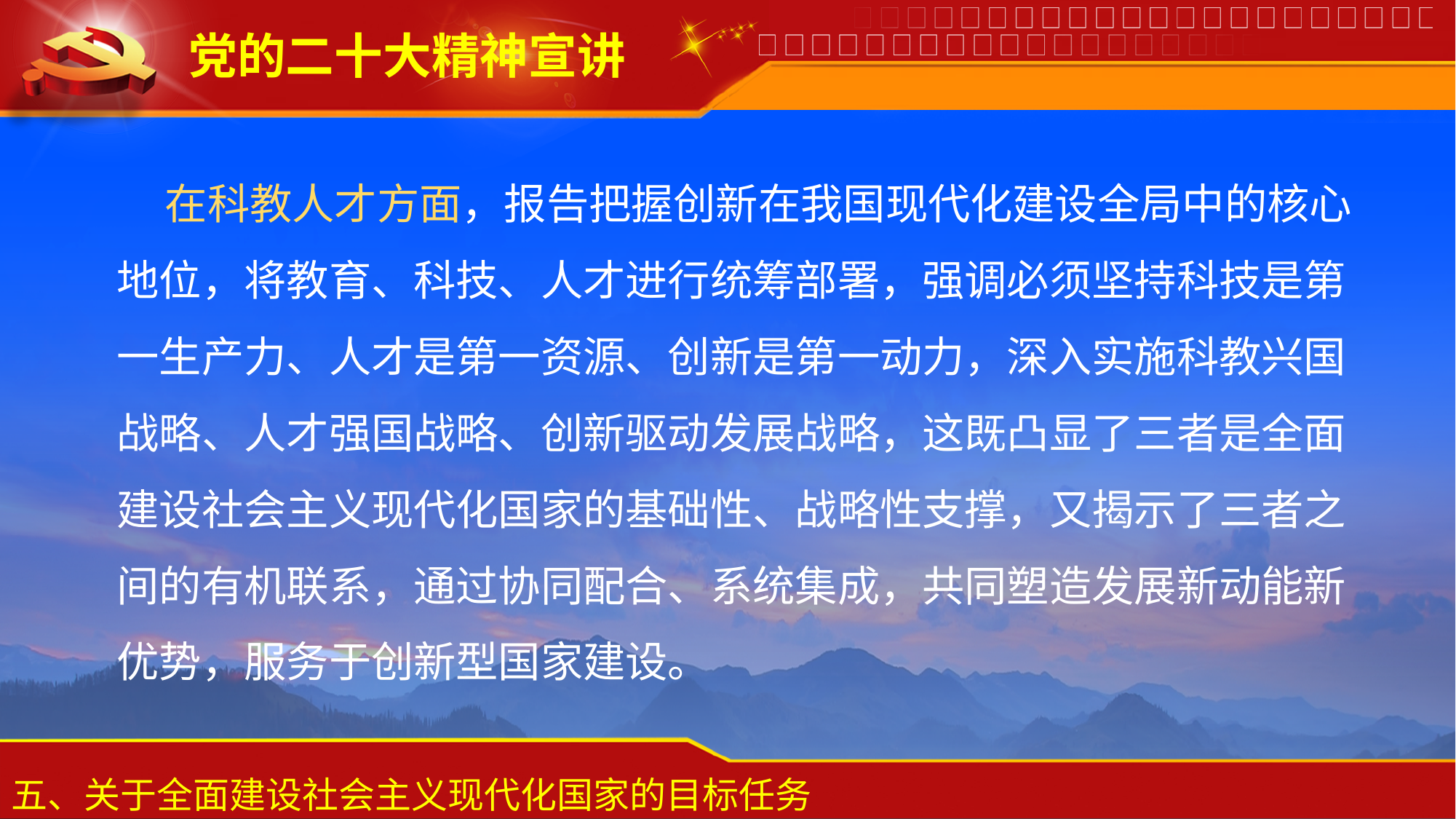

党的二十大精神宣讲
    在科教人才方面，报告把握创新在我国现代化建设全局中的核心地位，将教育、科技、人才进行统筹部署，强调必须坚持科技是第一生产力、人才是第一资源、创新是第一动力，深入实施科教兴国战略、人才强国战略、创新驱动发展战略，这既凸显了三者是全面建设社会主义现代化国家的基础性、战略性支撑，又揭示了三者之间的有机联系，通过协同配合、系统集成，共同塑造发展新动能新优势，服务于创新型国家建设。
五、关于全面建设社会主义现代化国家的目标任务